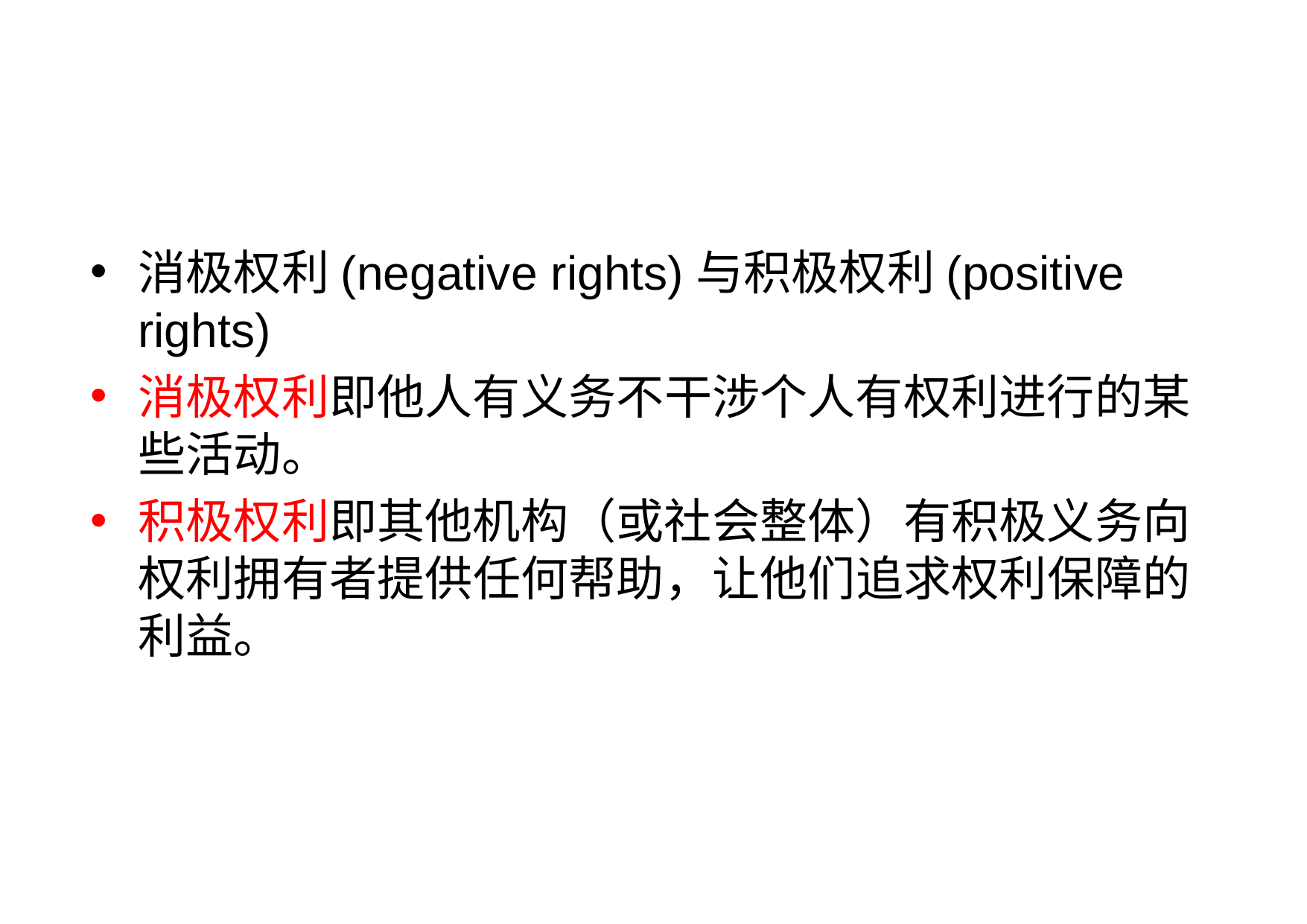

消极权利(negative rights)与积极权利(positive rights)
消极权利即他人有义务不干涉个人有权利进行的某些活动。
积极权利即其他机构（或社会整体）有积极义务向权利拥有者提供任何帮助，让他们追求权利保障的利益。